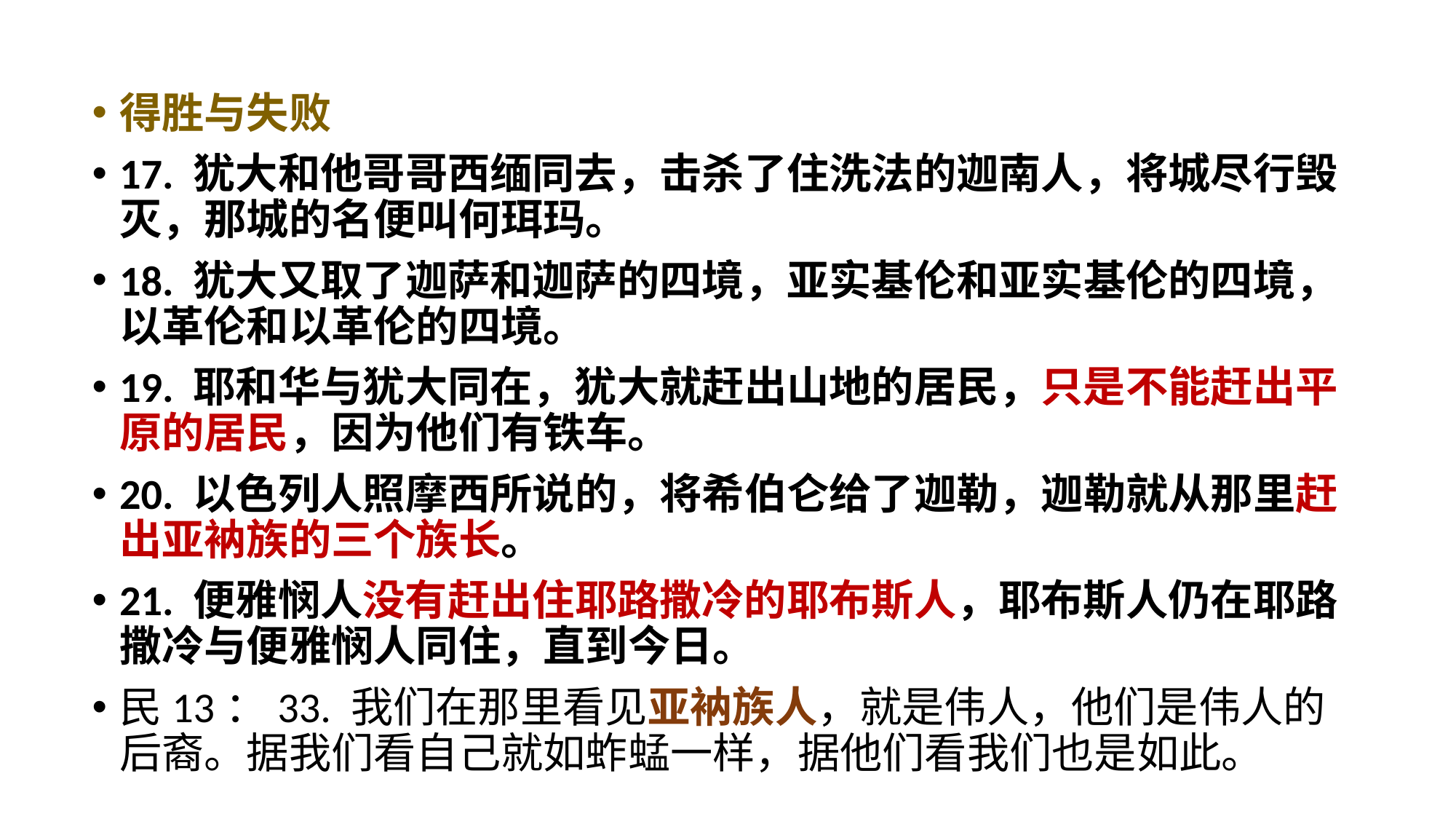

得胜与失败
17. 犹大和他哥哥西缅同去，击杀了住洗法的迦南人，将城尽行毁灭，那城的名便叫何珥玛。
18. 犹大又取了迦萨和迦萨的四境，亚实基伦和亚实基伦的四境，以革伦和以革伦的四境。
19. 耶和华与犹大同在，犹大就赶出山地的居民，只是不能赶出平原的居民，因为他们有铁车。
20. 以色列人照摩西所说的，将希伯仑给了迦勒，迦勒就从那里赶出亚衲族的三个族长。
21. 便雅悯人没有赶出住耶路撒冷的耶布斯人，耶布斯人仍在耶路撒冷与便雅悯人同住，直到今日。
民13：33. 我们在那里看见亚衲族人，就是伟人，他们是伟人的后裔。据我们看自己就如蚱蜢一样，据他们看我们也是如此。